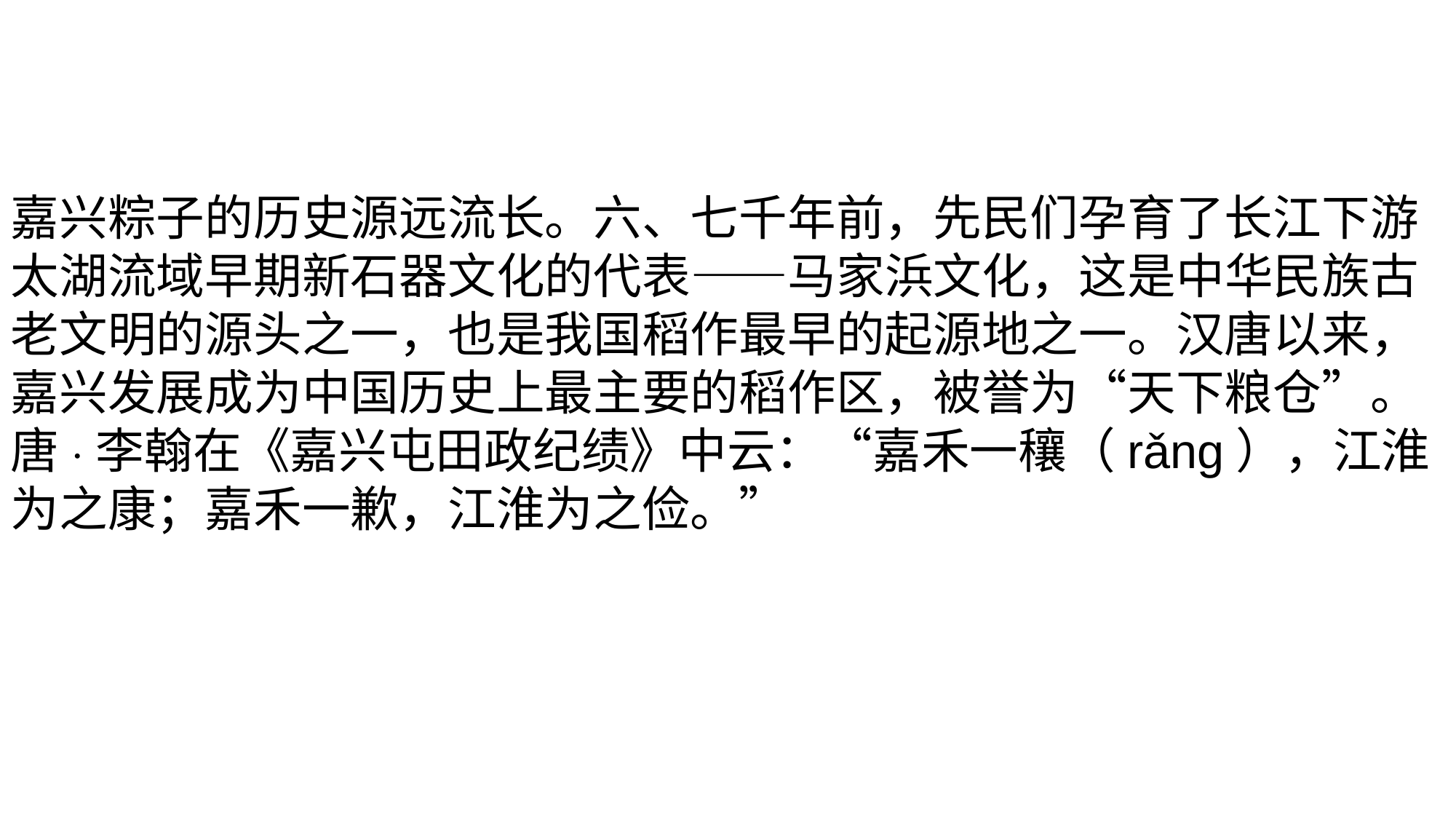

嘉兴粽子的历史源远流长。六、七千年前，先民们孕育了长江下游太湖流域早期新石器文化的代表——马家浜文化，这是中华民族古老文明的源头之一，也是我国稻作最早的起源地之一。汉唐以来，嘉兴发展成为中国历史上最主要的稻作区，被誉为“天下粮仓”。唐·李翰在《嘉兴屯田政纪绩》中云：“嘉禾一穰（rǎng），江淮为之康；嘉禾一歉，江淮为之俭。”